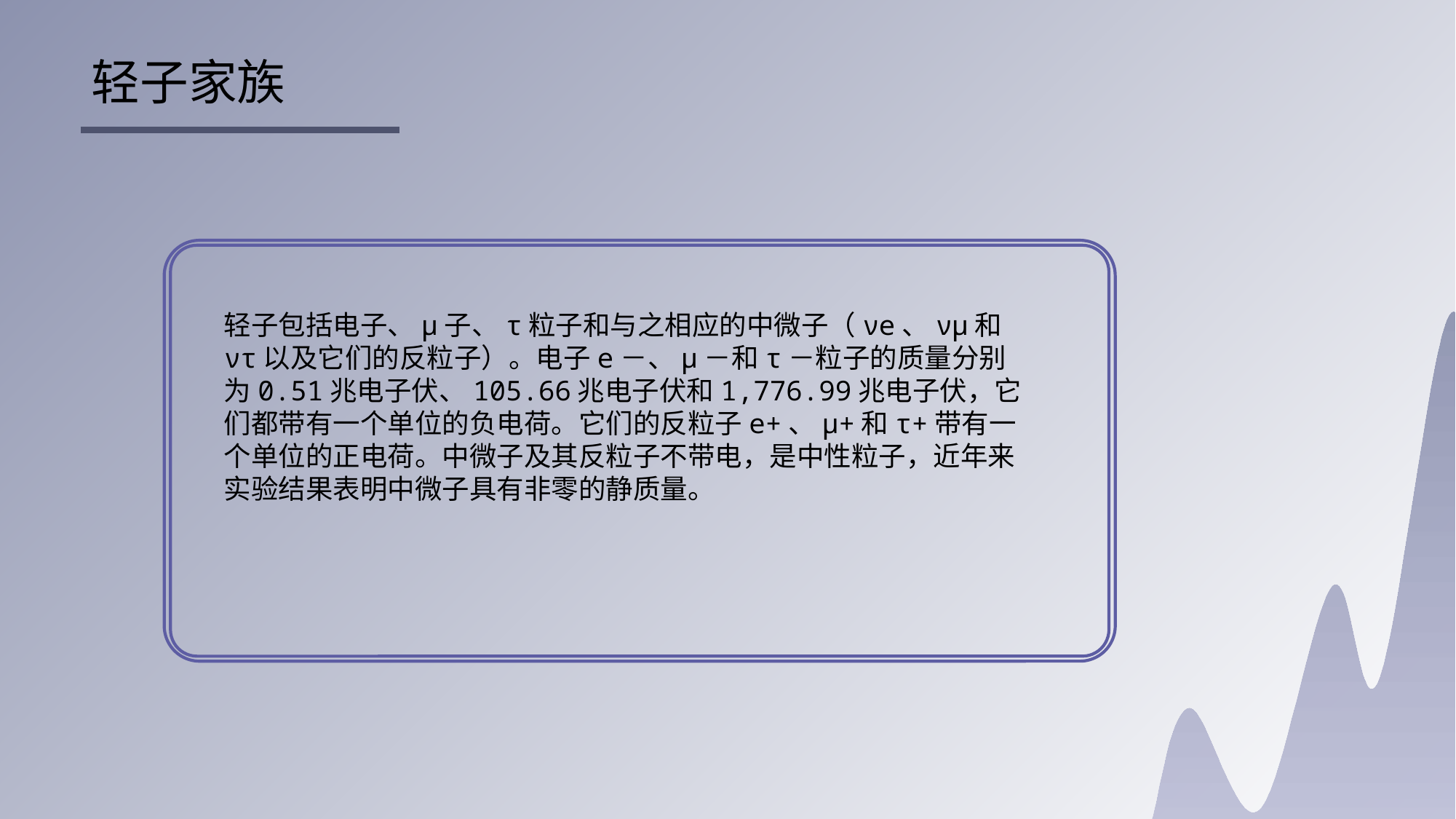

轻子家族

轻子包括电子、μ子、τ粒子和与之相应的中微子（νe、νμ和ντ以及它们的反粒子）。电子e－、μ－和τ－粒子的质量分别为0.51兆电子伏、105.66兆电子伏和1,776.99兆电子伏，它们都带有一个单位的负电荷。它们的反粒子e+、μ+和τ+带有一个单位的正电荷。中微子及其反粒子不带电，是中性粒子，近年来实验结果表明中微子具有非零的静质量。